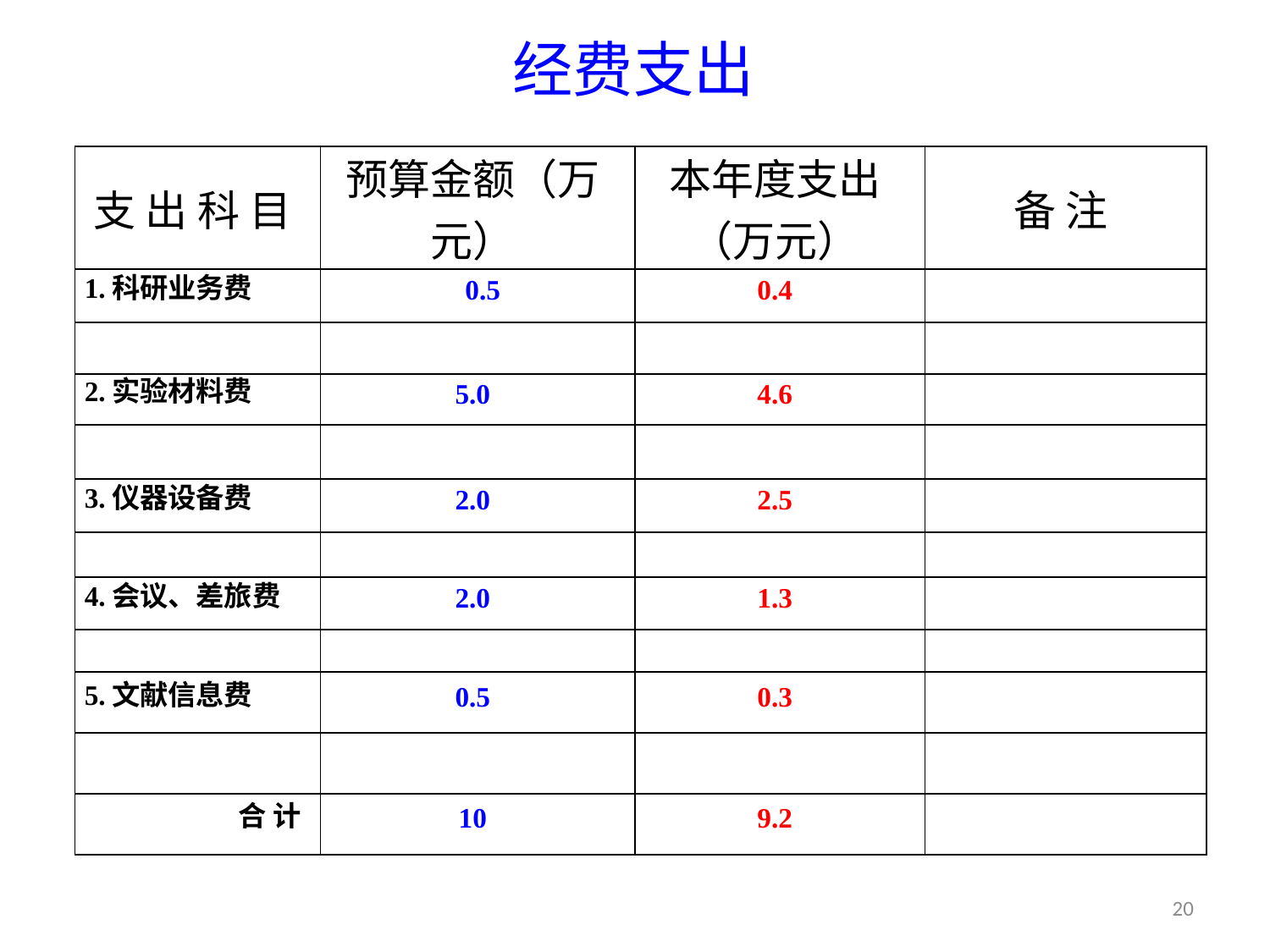

经费支出
| 支 出 科 目 | 预算金额（万元） | 本年度支出（万元） | 备 注 |
| --- | --- | --- | --- |
| 1.科研业务费 | 0.5 | 0.4 |  |
|  |  |  |  |
| 2.实验材料费 | 5.0 | 4.6 |  |
|  |  |  |  |
| 3.仪器设备费 | 2.0 | 2.5 |  |
|  |  |  |  |
| 4.会议、差旅费 | 2.0 | 1.3 |  |
|  |  |  |  |
| 5.文献信息费 | 0.5 | 0.3 |  |
|  |  |  |  |
| 合 计 | 10 | 9.2 |  |
20